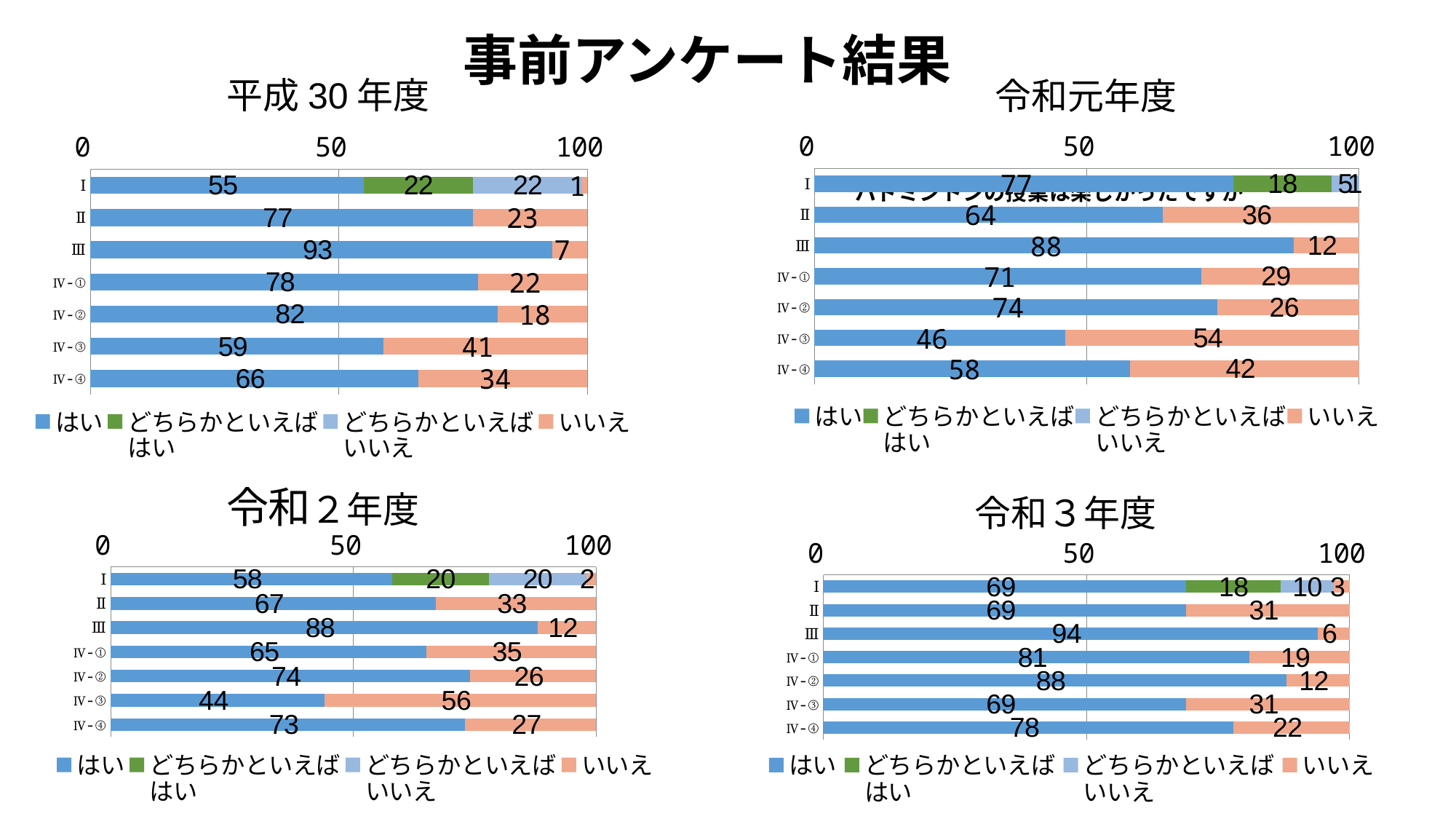

### Chart

| Category | はい | どちらかといえば
はい | どちらかといえば
いいえ | いいえ |
|---|---|---|---|---|
| Ⅰ | 55.0 | 22.0 | 22.0 | 1.0 |
| Ⅱ | 77.0 | None | None | 23.0 |
| Ⅲ | 93.0 | None | None | 7.0 |
| Ⅳ‐① | 78.0 | None | None | 22.0 |
| Ⅳ‐② | 82.0 | None | None | 18.0 |
| Ⅳ‐③ | 59.0 | None | None | 41.0 |
| Ⅳ‐④ | 66.0 | None | None | 34.0 |
事前アンケート結果

### Chart

| Category | はい | どちらかといえば
はい | どちらかといえば
いいえ | いいえ |
|---|---|---|---|---|
| Ⅰ | 77.0 | 18.0 | 5.0 | 1.0 |
| Ⅱ | 64.0 | None | None | 36.0 |
| Ⅲ | 88.0 | None | None | 12.0 |
| Ⅳ‐① | 71.0 | None | None | 29.0 |
| Ⅳ‐② | 74.0 | None | None | 26.0 |
| Ⅳ‐③ | 46.0 | None | None | 54.0 |
| Ⅳ‐④ | 58.0 | None | None | 42.0 |
平成30年度

### Chart:  バドミントンの授業は楽しかったですか

| Category |
|---|

### Chart

| Category | はい | どちらかといえば
はい | どちらかといえば
いいえ | いいえ |
|---|---|---|---|---|
| Ⅰ | 58.0 | 20.0 | 20.0 | 2.0 |
| Ⅱ | 67.0 | None | None | 33.0 |
| Ⅲ | 88.0 | None | None | 12.0 |
| Ⅳ‐① | 65.0 | None | None | 35.0 |
| Ⅳ‐② | 74.0 | None | None | 26.0 |
| Ⅳ‐③ | 44.0 | None | None | 56.0 |
| Ⅳ‐④ | 73.0 | None | None | 27.0 |

### Chart

| Category | はい | どちらかといえば
はい | どちらかといえば
いいえ | いいえ |
|---|---|---|---|---|
| Ⅰ | 69.0 | 18.0 | 10.0 | 3.0 |
| Ⅱ | 69.0 | None | None | 31.0 |
| Ⅲ | 94.0 | None | None | 6.0 |
| Ⅳ‐① | 81.0 | None | None | 19.0 |
| Ⅳ‐② | 88.0 | None | None | 12.0 |
| Ⅳ‐③ | 69.0 | None | None | 31.0 |
| Ⅳ‐④ | 78.0 | None | None | 22.0 |